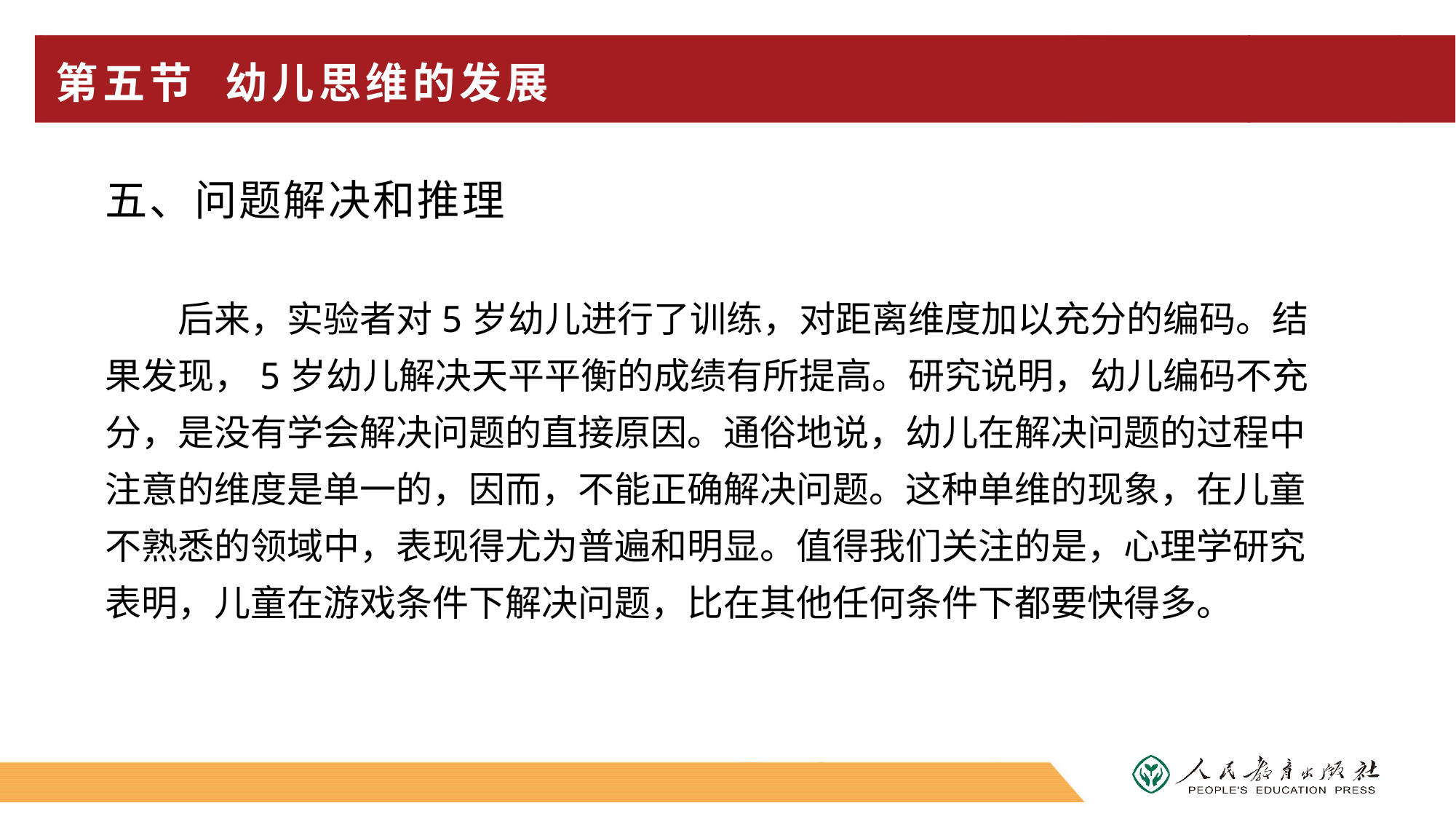

# 第五节  幼儿思维的发展
五、问题解决和推理
后来，实验者对5岁幼儿进行了训练，对距离维度加以充分的编码。结果发现，5岁幼儿解决天平平衡的成绩有所提高。研究说明，幼儿编码不充分，是没有学会解决问题的直接原因。通俗地说，幼儿在解决问题的过程中注意的维度是单一的，因而，不能正确解决问题。这种单维的现象，在儿童不熟悉的领域中，表现得尤为普遍和明显。值得我们关注的是，心理学研究表明，儿童在游戏条件下解决问题，比在其他任何条件下都要快得多。